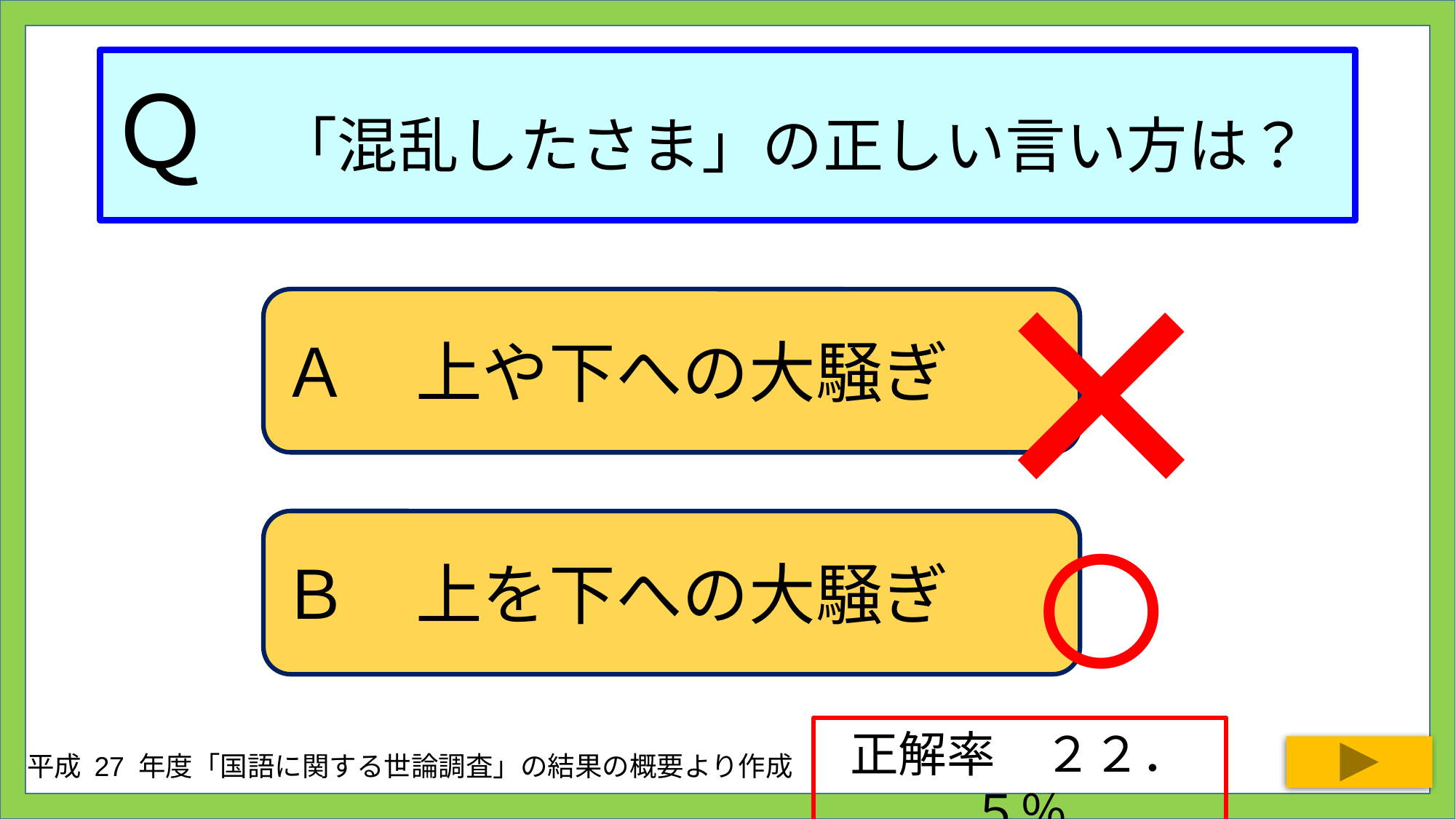

# Ｑ　「混乱したさま」の正しい言い方は？
×
Ａ　上や下への大騒ぎ
○
Ｂ　上を下への大騒ぎ
正解率　２２．５％

平成 27 年度「国語に関する世論調査」の結果の概要より作成